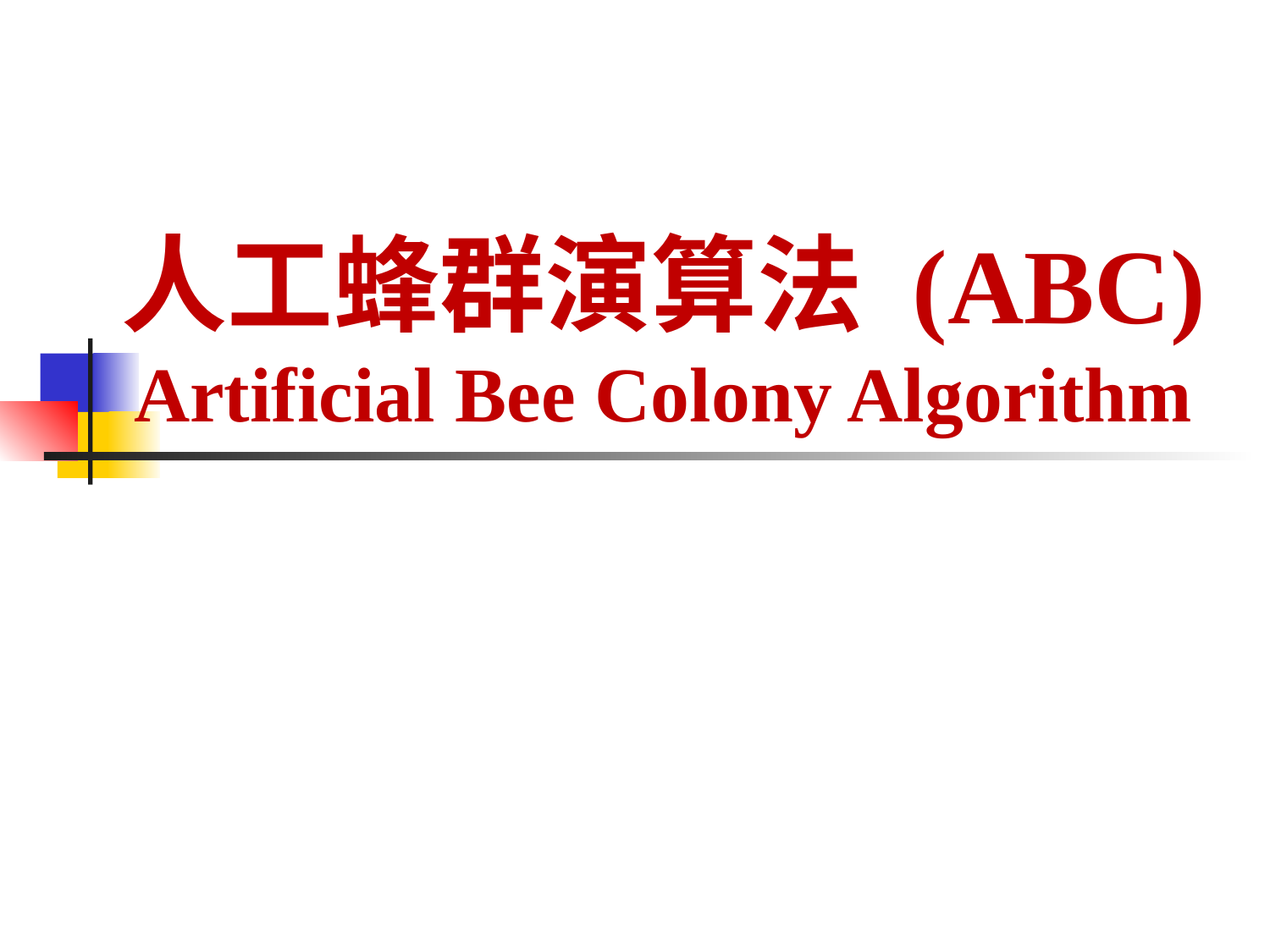

# 人工蜂群演算法 (ABC) Artificial Bee Colony Algorithm